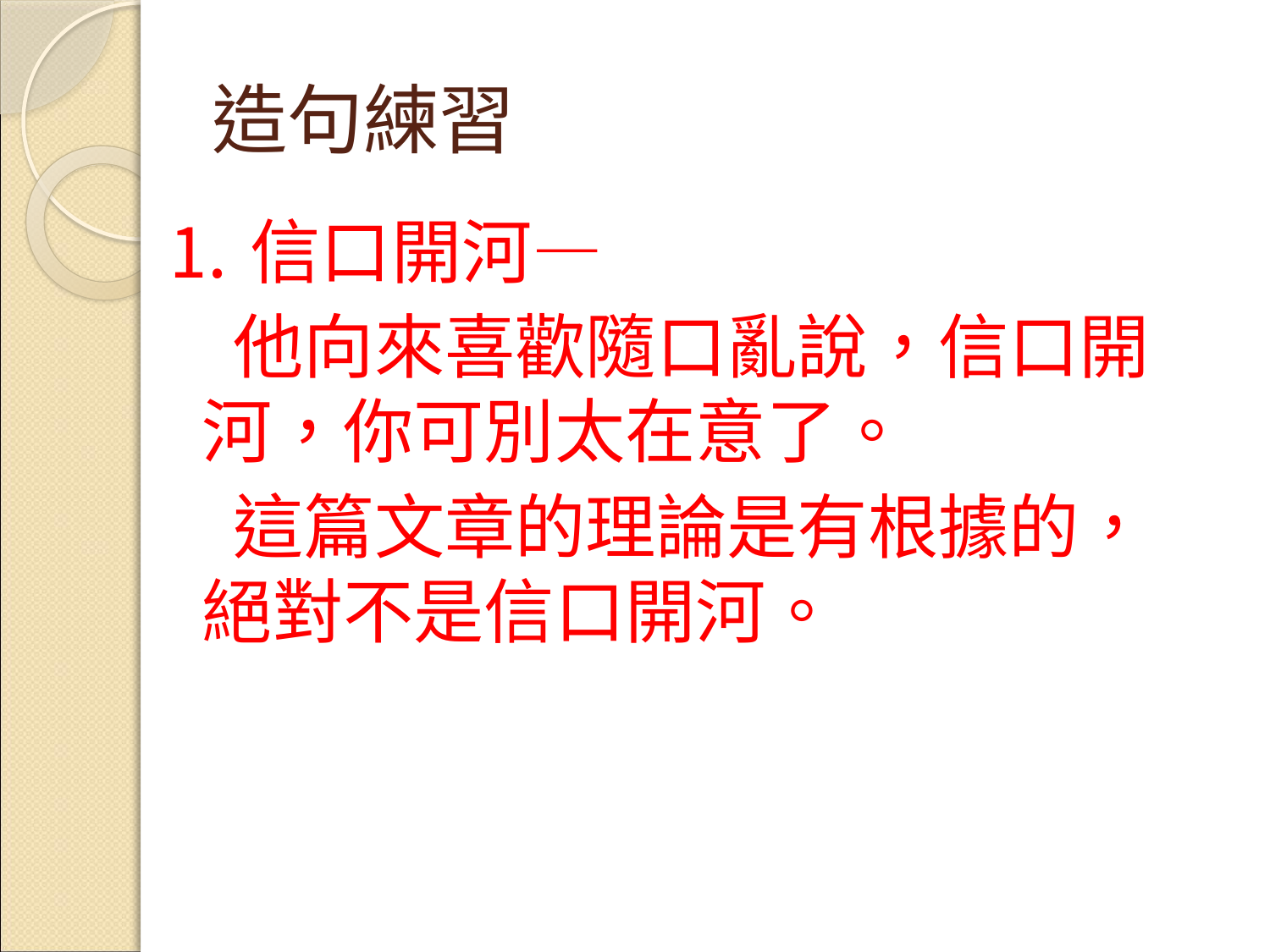

造句練習
⒈信口開河—
　他向來喜歡隨口亂說，信口開河，你可別太在意了。
　這篇文章的理論是有根據的，絕對不是信口開河。